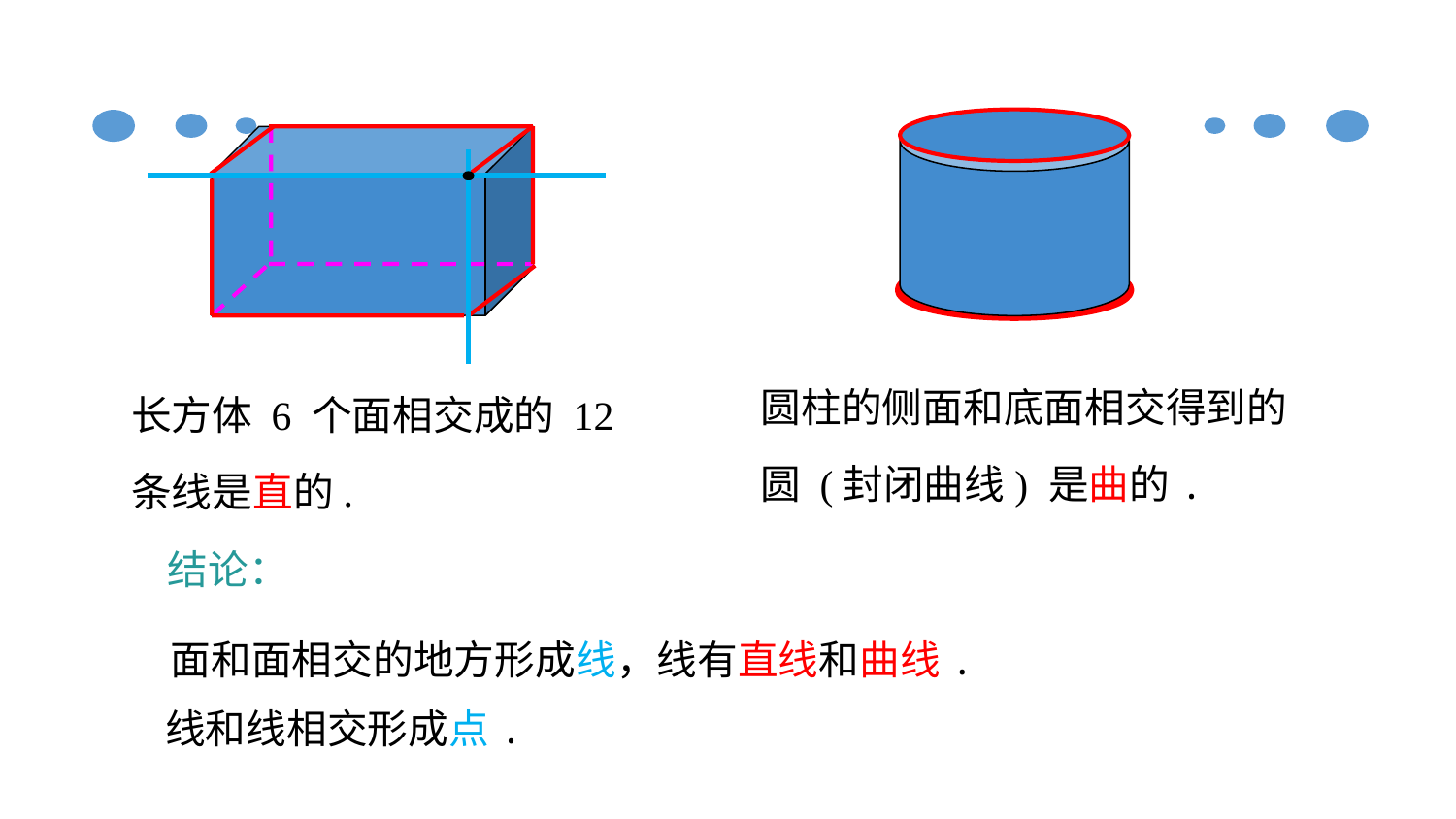

圆柱的侧面和底面相交得到的圆 (封闭曲线) 是曲的.
长方体 6 个面相交成的 12 条线是直的.
结论：
面和面相交的地方形成线，线有直线和曲线.
线和线相交形成点.